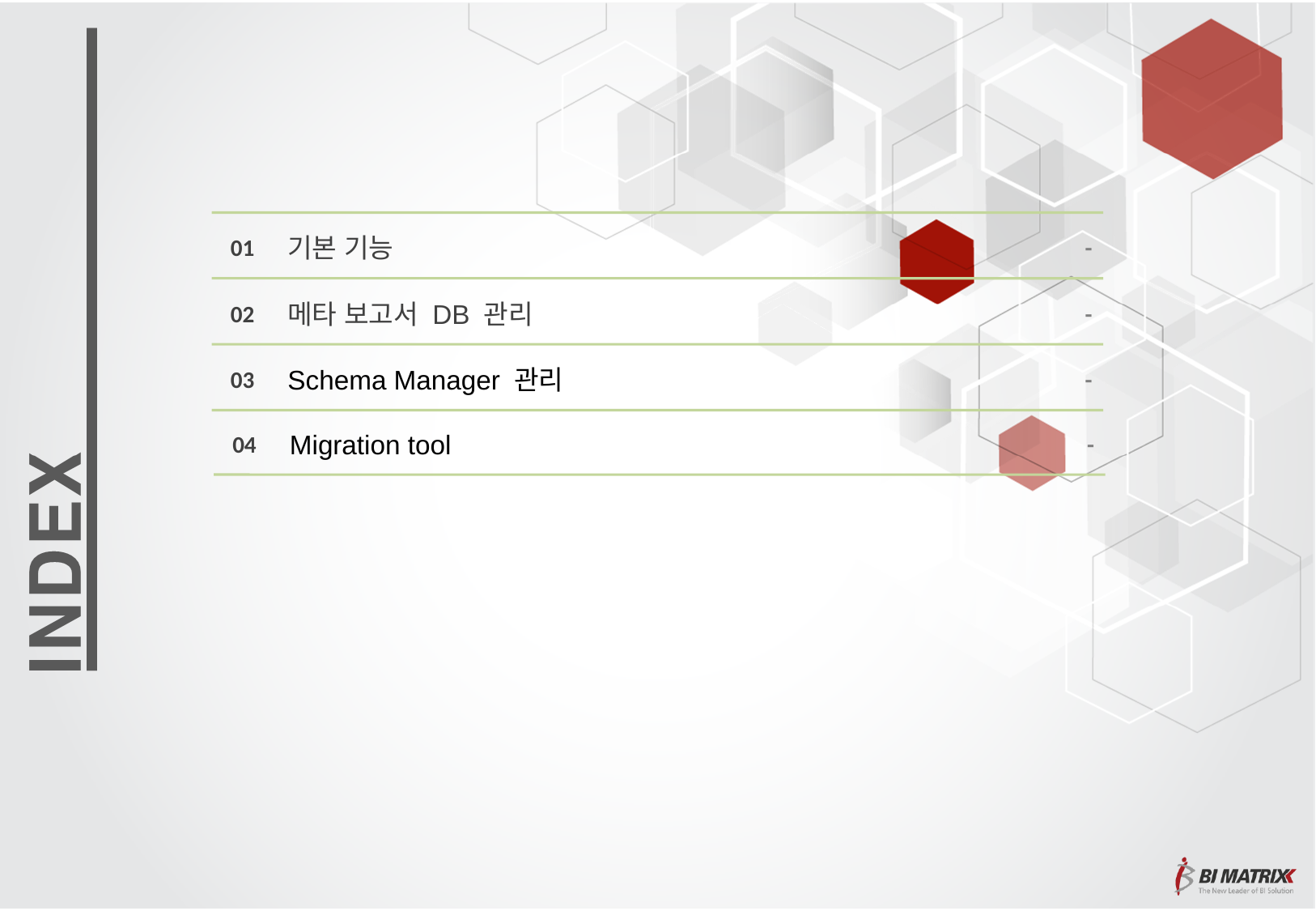

기본 기능
01
-

메타 보고서 DB 관리
02
-

Schema Manager 관리
03
-

Migration tool
04
-